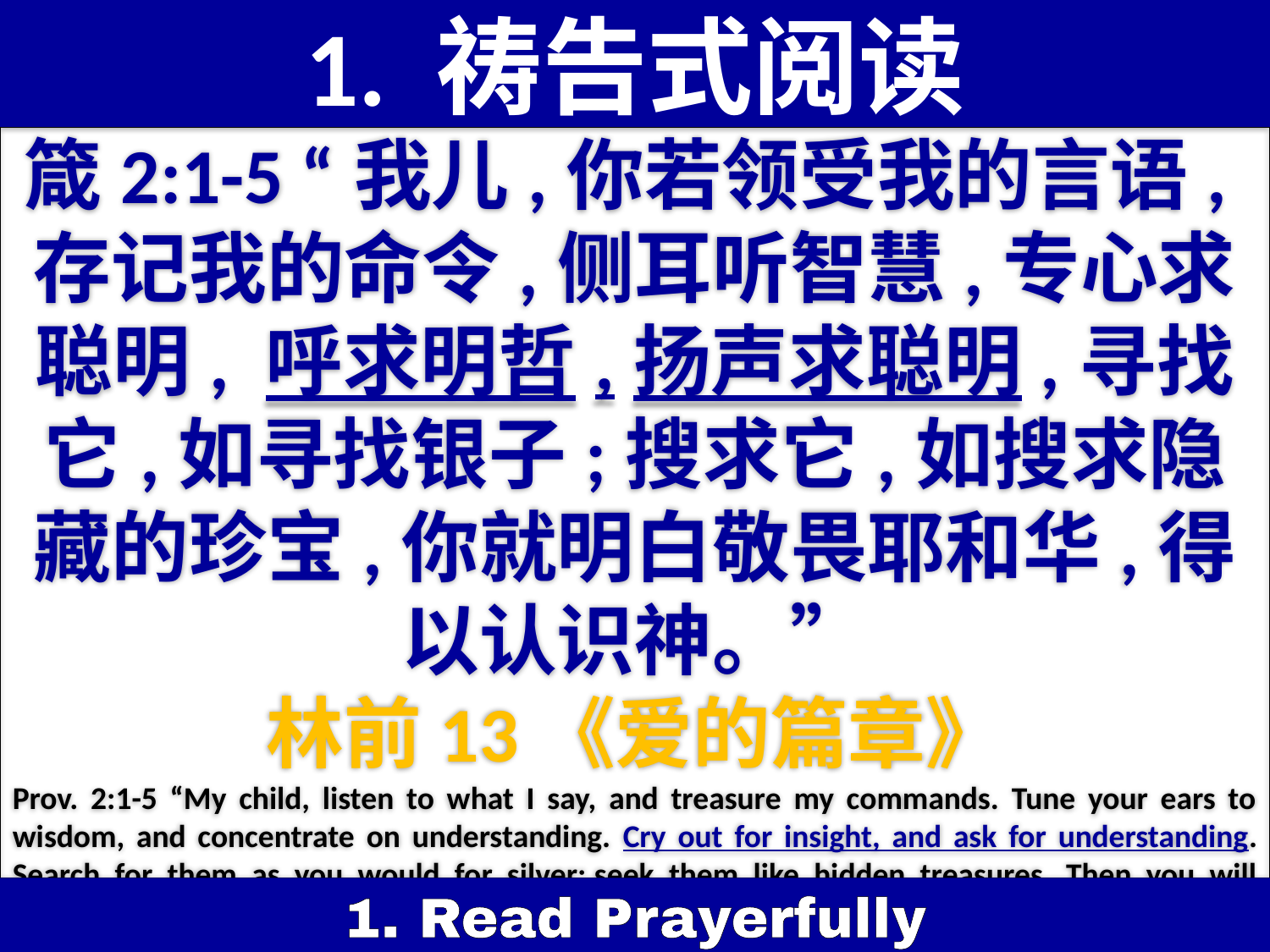

1. 祷告式阅读

箴2:1-5 “我儿,你若领受我的言语,存记我的命令,侧耳听智慧,专心求聪明, 呼求明哲,扬声求聪明,寻找它,如寻找银子;搜求它,如搜求隐藏的珍宝,你就明白敬畏耶和华,得以认识神。”
林前13《爱的篇章》
Prov. 2:1-5 “My child, listen to what I say, and treasure my commands. Tune your ears to wisdom, and concentrate on understanding. Cry out for insight, and ask for understanding. Search for them as you would for silver; seek them like hidden treasures. Then you will understand what it means to fear the Lord, and you will gain knowledge of God.”
1. Read Prayerfully